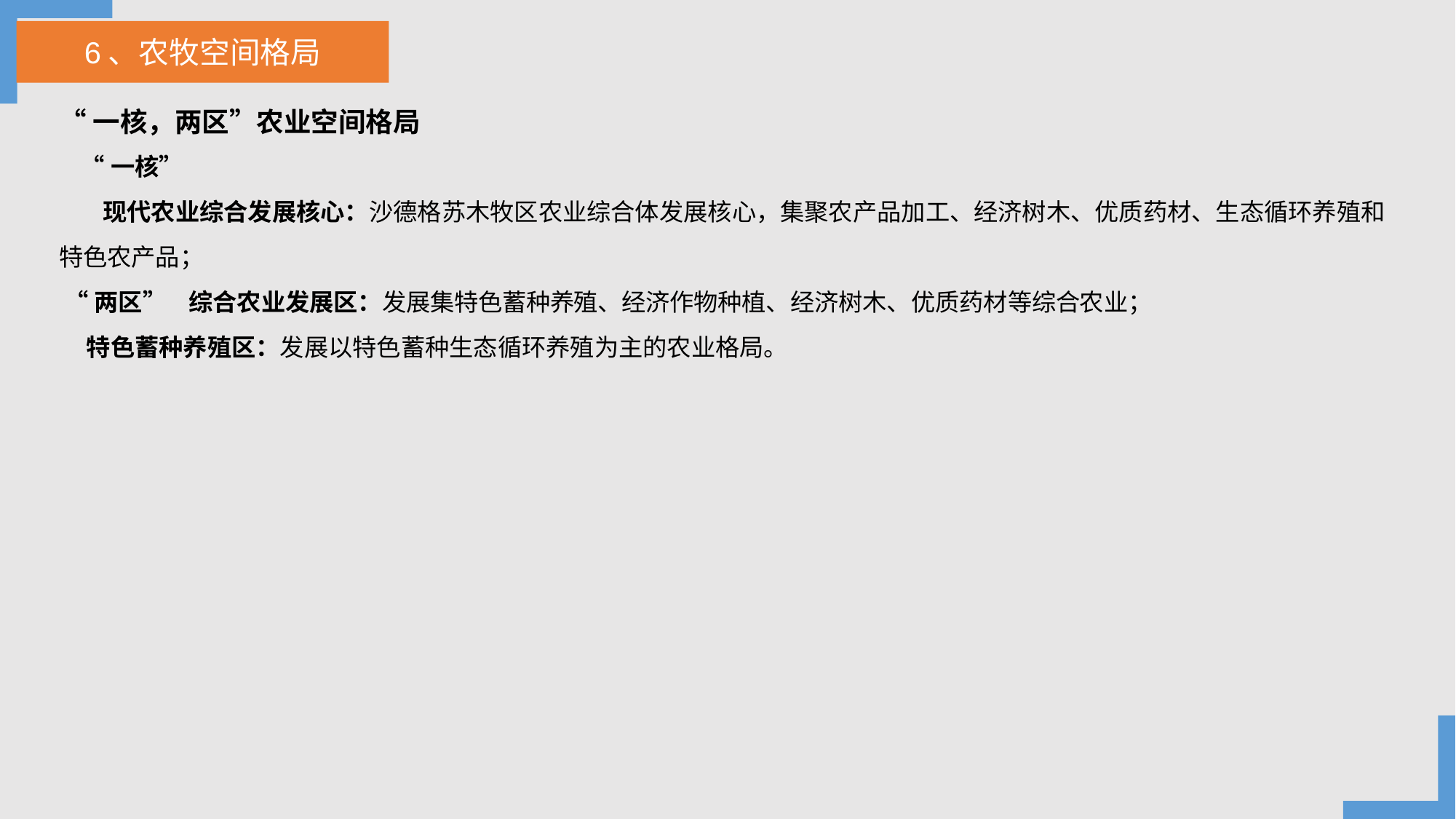

6、农牧空间格局
“一核，两区”农业空间格局
    “一核”
       现代农业综合发展核心：沙德格苏木牧区农业综合体发展核心，集聚农产品加工、经济树木、优质药材、生态循环养殖和
特色农产品；
 “两区”    综合农业发展区：发展集特色蓄种养殖、经济作物种植、经济树木、优质药材等综合农业；
    特色蓄种养殖区：发展以特色蓄种生态循环养殖为主的农业格局。